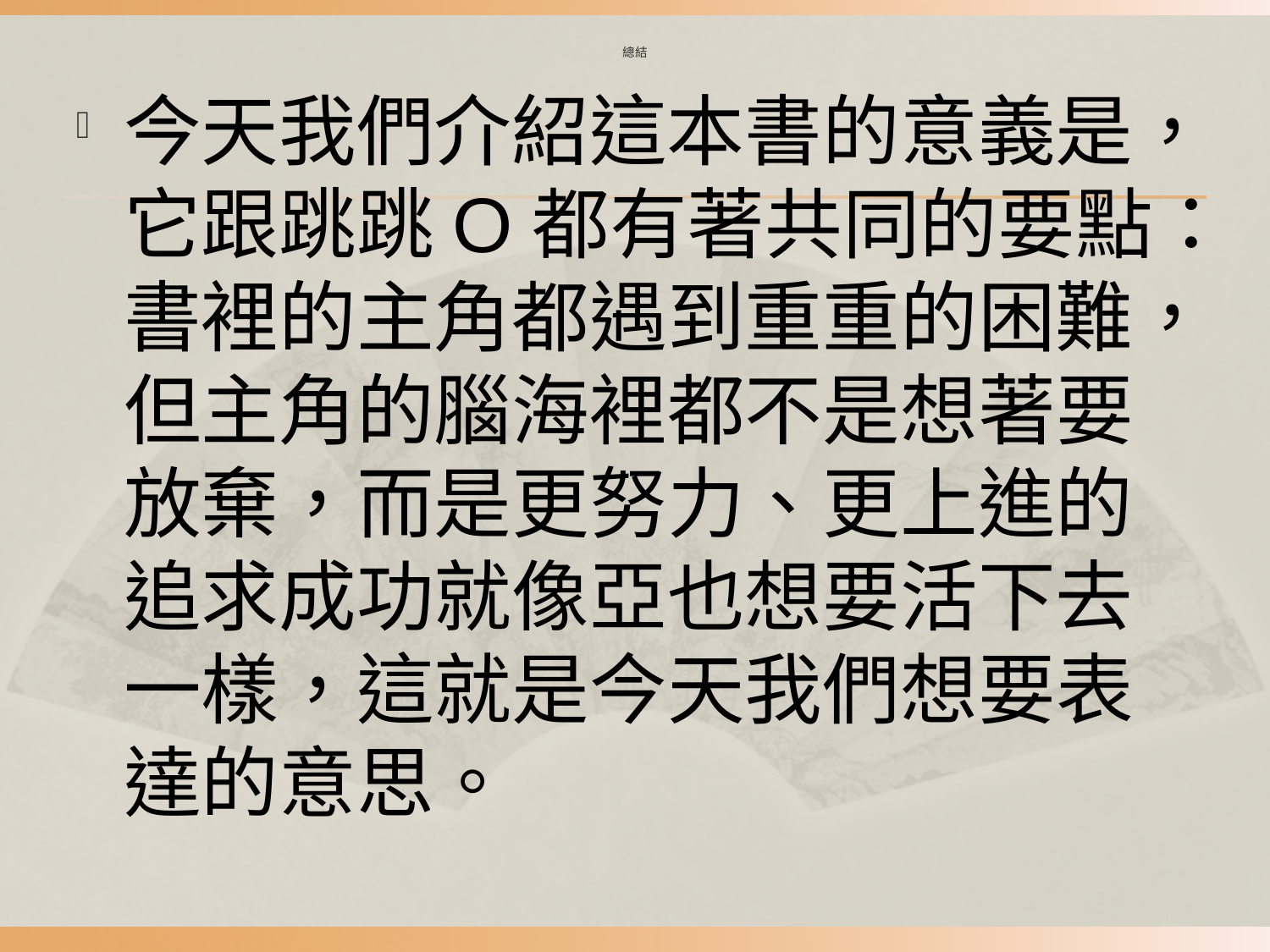

# 總結
今天我們介紹這本書的意義是，它跟跳跳O都有著共同的要點：書裡的主角都遇到重重的困難，但主角的腦海裡都不是想著要放棄，而是更努力、更上進的追求成功就像亞也想要活下去一樣，這就是今天我們想要表達的意思。